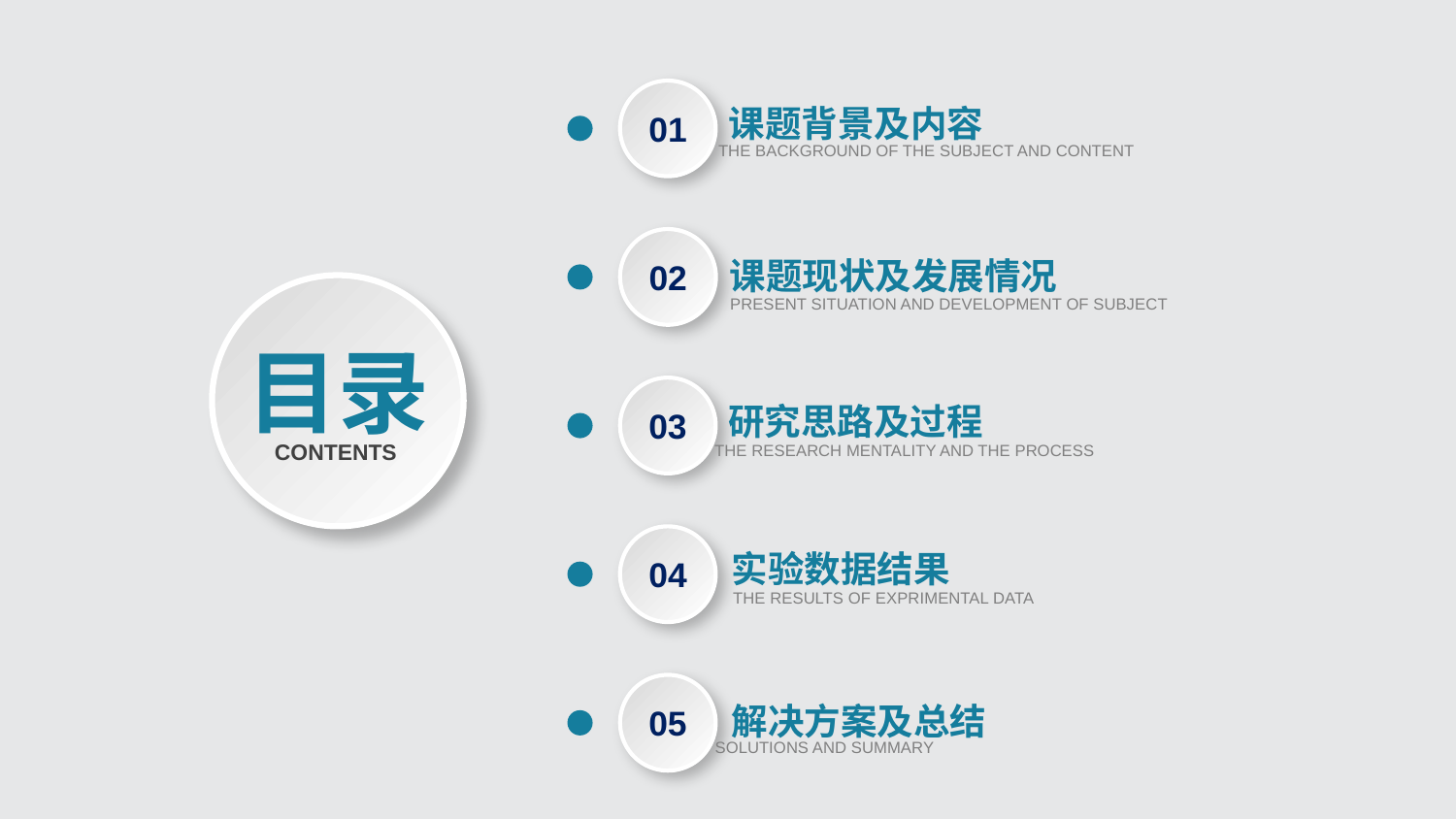

01
课题背景及内容

THE BACKGROUND OF THE SUBJECT AND CONTENT
02
课题现状及发展情况

目录
CONTENTS
PRESENT SITUATION AND DEVELOPMENT OF SUBJECT
03
研究思路及过程

THE RESEARCH MENTALITY AND THE PROCESS
04
实验数据结果

THE RESULTS OF EXPRIMENTAL DATA
05
解决方案及总结

SOLUTIONS AND SUMMARY